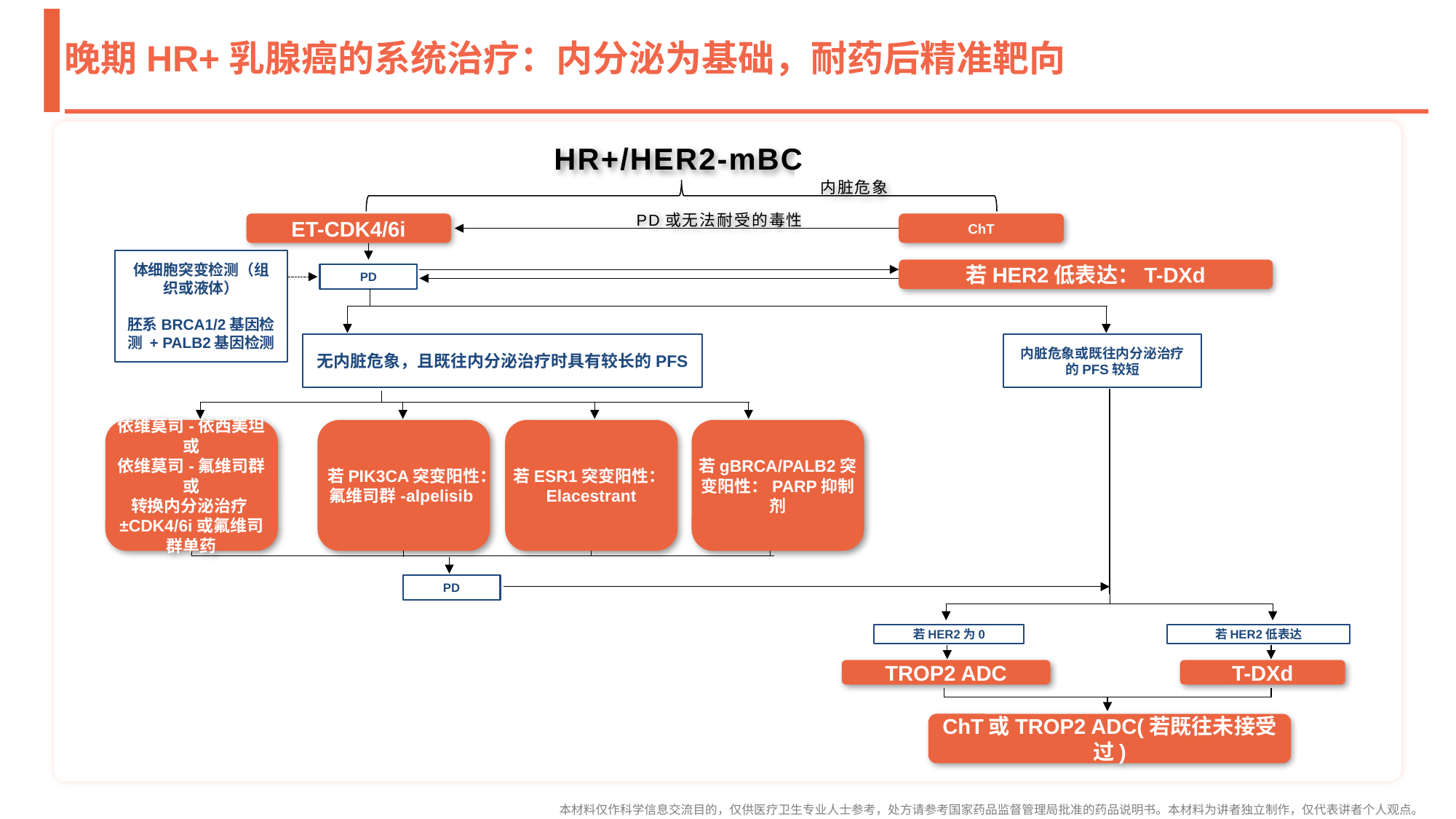

# 晚期HR+乳腺癌的系统治疗：内分泌为基础，耐药后精准靶向

HR+/HER2-mBC
内脏危象
PD或无法耐受的毒性
ET-CDK4/6i
ChT
体细胞突变检测（组织或液体）

胚系BRCA1/2基因检测 + PALB2基因检测
若HER2低表达：T-DXd
PD
无内脏危象，且既往内分泌治疗时具有较长的PFS
内脏危象或既往内分泌治疗的PFS较短
若ESR1突变阳性：Elacestrant
依维莫司-依西美坦或
依维莫司-氟维司群或
转换内分泌治疗±CDK4/6i或氟维司群单药
若PIK3CA突变阳性：
氟维司群-alpelisib
若gBRCA/PALB2突变阳性：PARP抑制剂
PD
若HER2低表达
若HER2为0
TROP2 ADC
T-DXd
ChT或TROP2 ADC(若既往未接受过)